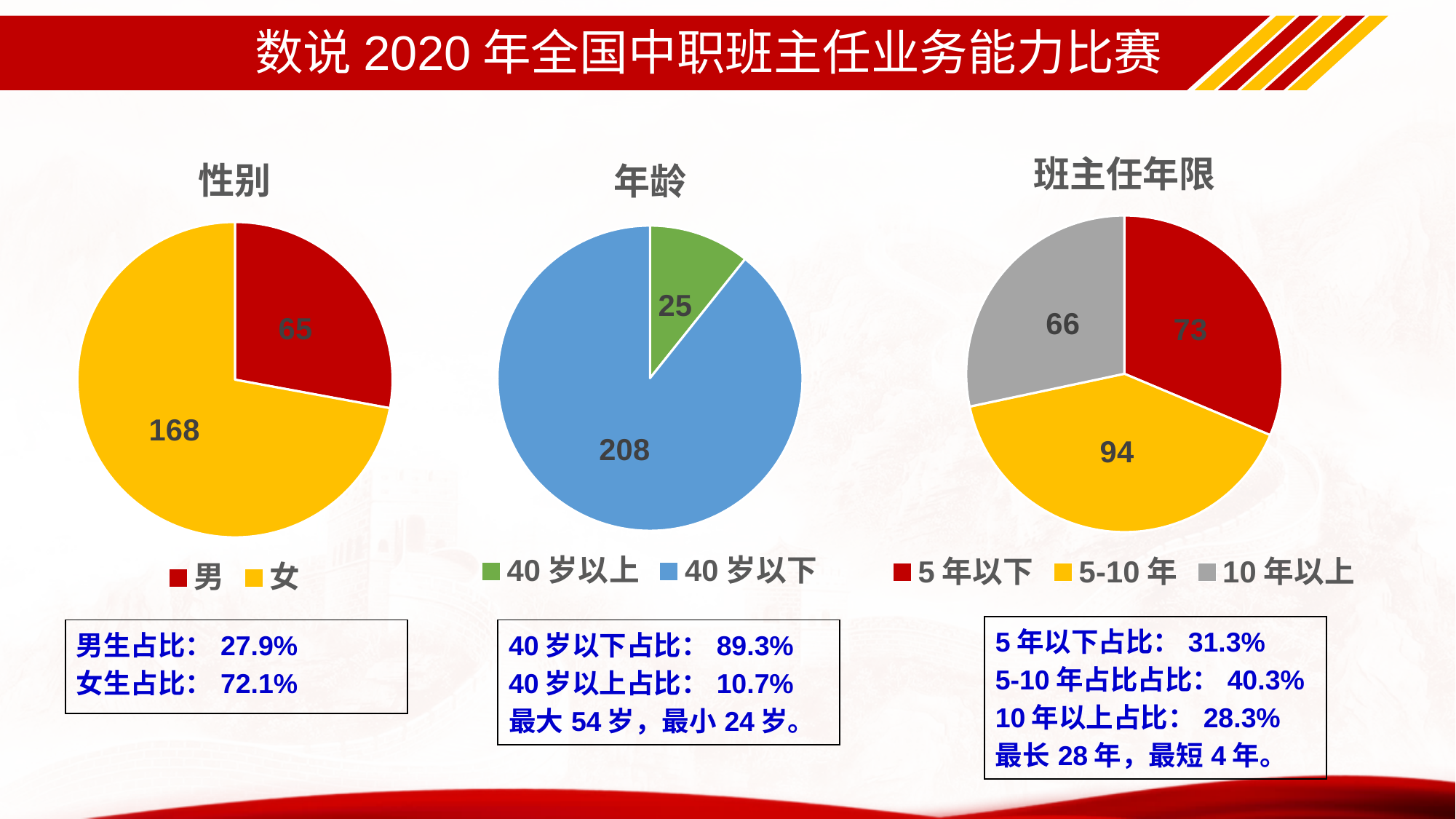

# 数说2020年全国中职班主任业务能力比赛

### Chart: 年龄

| Category | 销售额 |
|---|---|
| 40岁以上 | 25.0 |
| 40岁以下 | 208.0 |

### Chart:

| Category | 班主任年限 |
|---|---|
| 5年以下 | 73.0 |
| 5-10年 | 94.0 |
| 10年以上 | 66.0 |

### Chart:

| Category | 性别 |
|---|---|
| 男 | 65.0 |
| 女 | 168.0 |
| 5年以下占比：31.3% 5-10年占比占比：40.3% 10年以上占比：28.3% 最长28年，最短4年。 |
| --- |
| 男生占比：27.9% 女生占比：72.1% |
| --- |
| 40岁以下占比：89.3% 40岁以上占比：10.7% 最大54岁，最小24岁。 |
| --- |